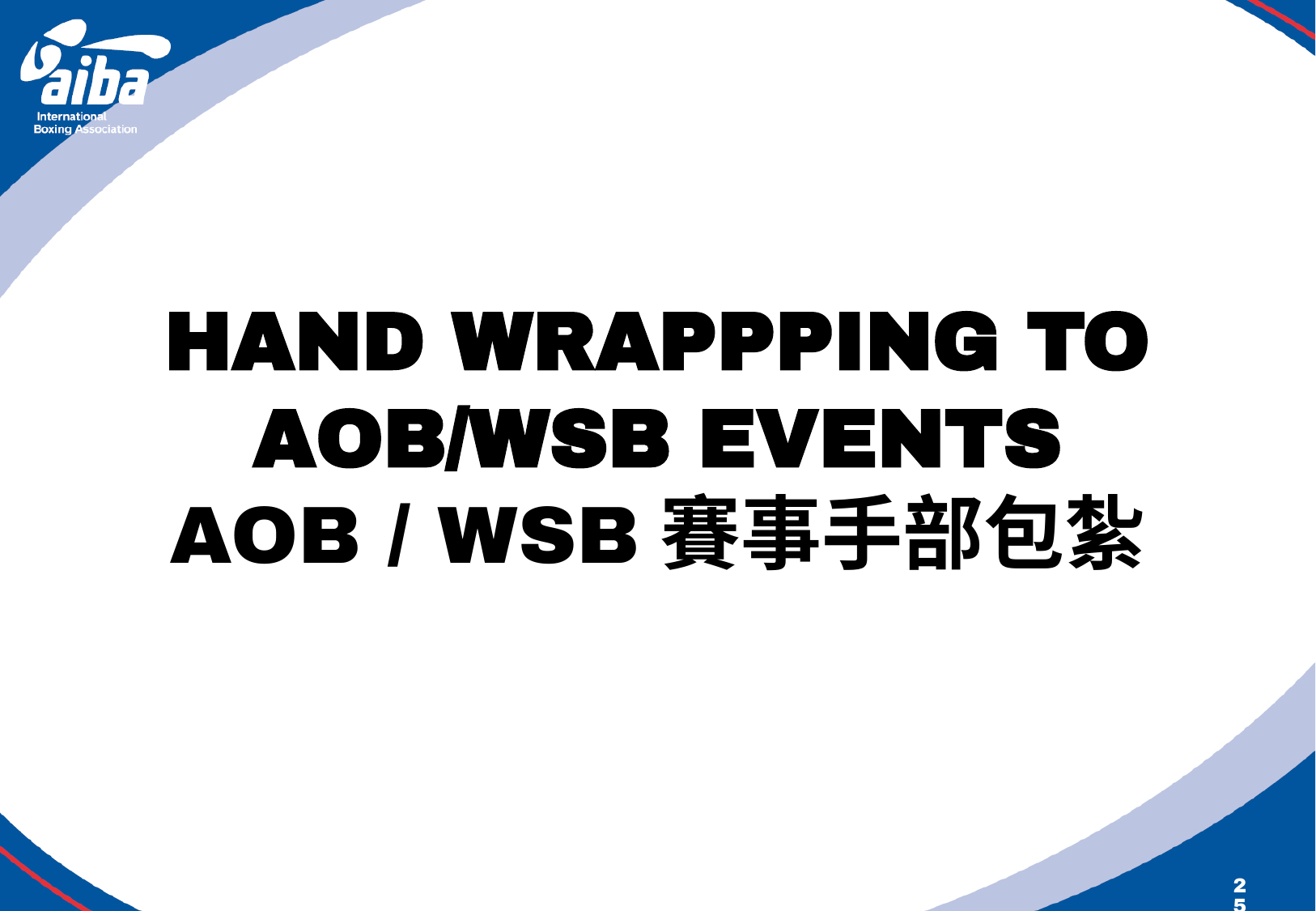

# HAND WRAPPPING TO AOB/WSB EVENTS AOB / WSB賽事手部包紮
250